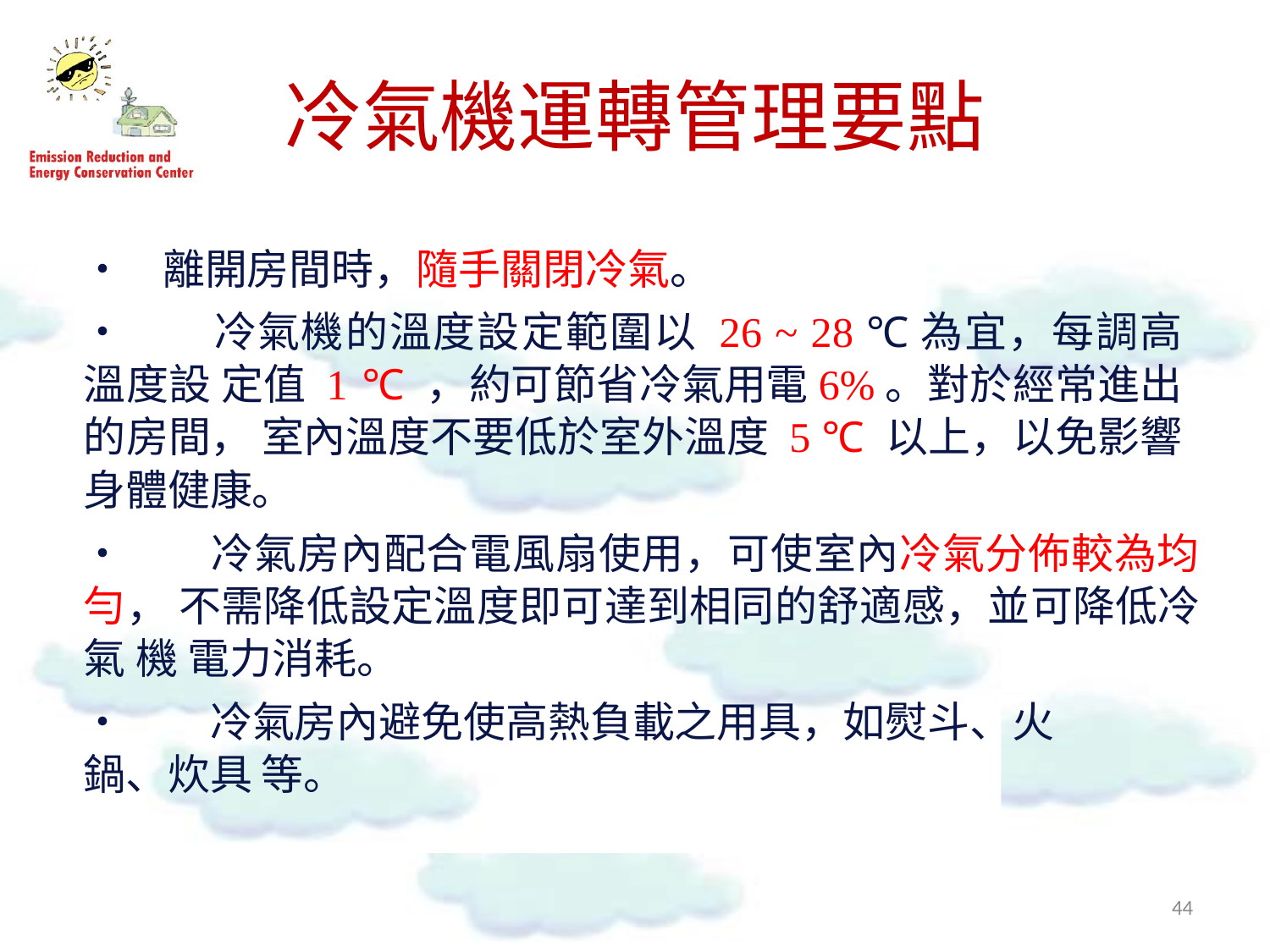

# 冷氣機運轉管理要點
•   離開房間時，隨手關閉冷氣。
•	冷氣機的溫度設定範圍以 26 ~ 28 ℃為宜，每調高溫度設 定值 1 ℃ ，約可節省冷氣用電6%。對於經常進出的房間， 室內溫度不要低於室外溫度 5 ℃ 以上，以免影響身體健康。
•	冷氣房內配合電風扇使用，可使室內冷氣分佈較為均勻， 不需降低設定溫度即可達到相同的舒適感，並可降低冷氣 機 電力消耗。
•	冷氣房內避免使高熱負載之用具，如熨斗、火鍋、炊具 等。
44